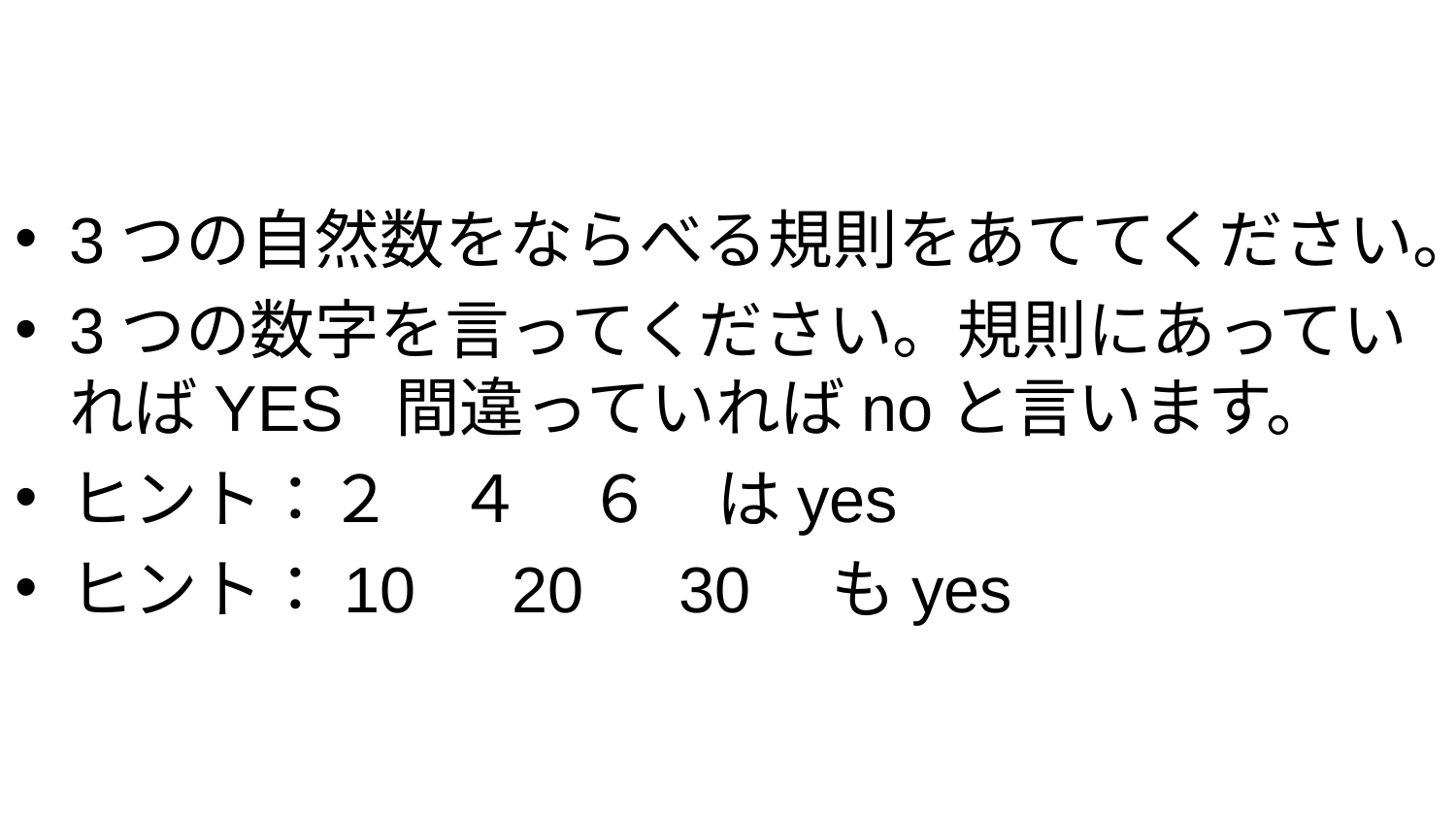

3つの自然数をならべる規則をあててください。
3つの数字を言ってください。規則にあっていればYES  間違っていればnoと言います。
ヒント：２　４　６　はyes
ヒント：10　20　30　もyes